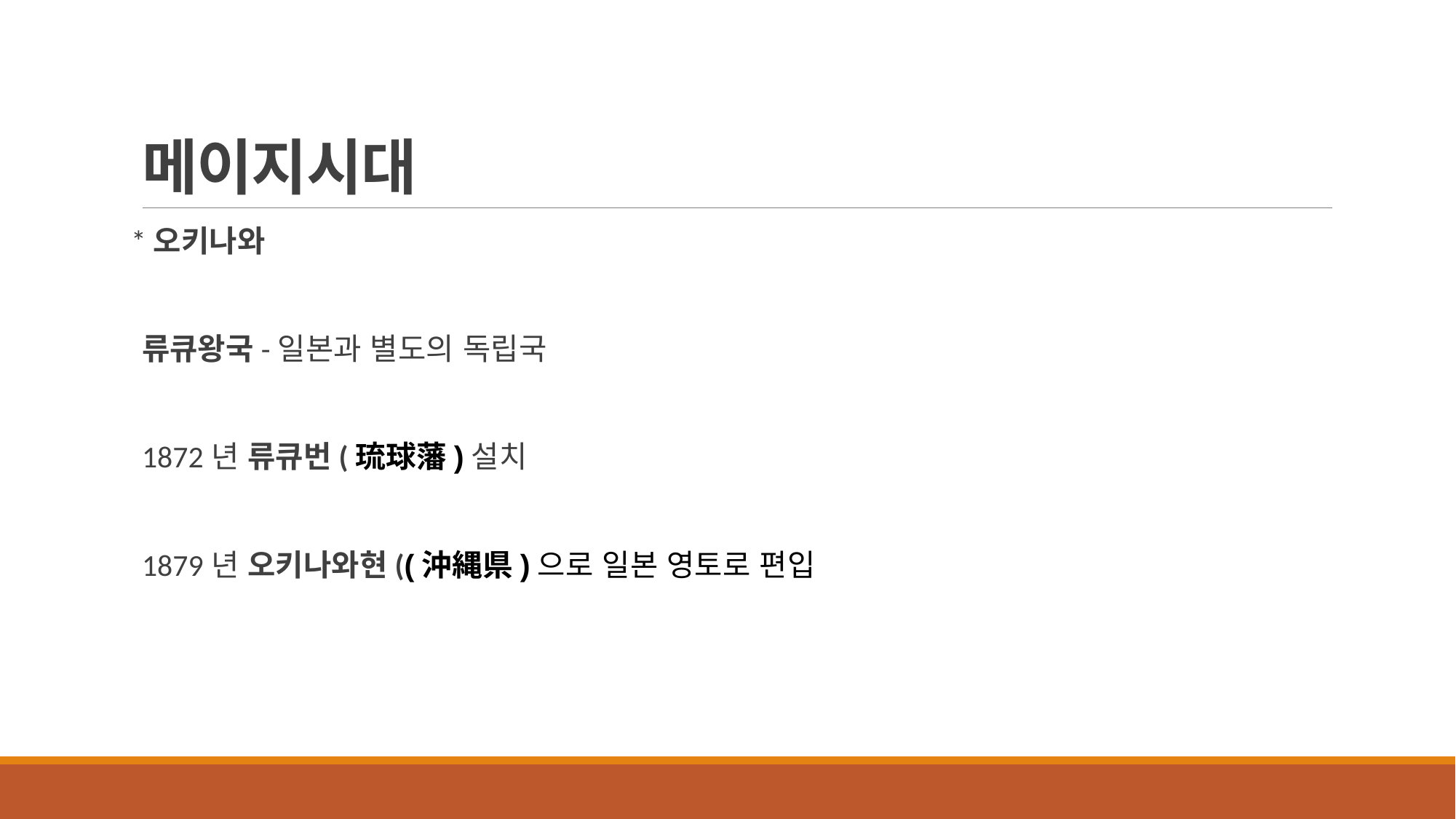

# 메이지시대
*오키나와

류큐왕국-일본과 별도의 독립국

1872년 류큐번(琉球藩)설치

1879년 오키나와현((沖縄県)으로 일본 영토로 편입